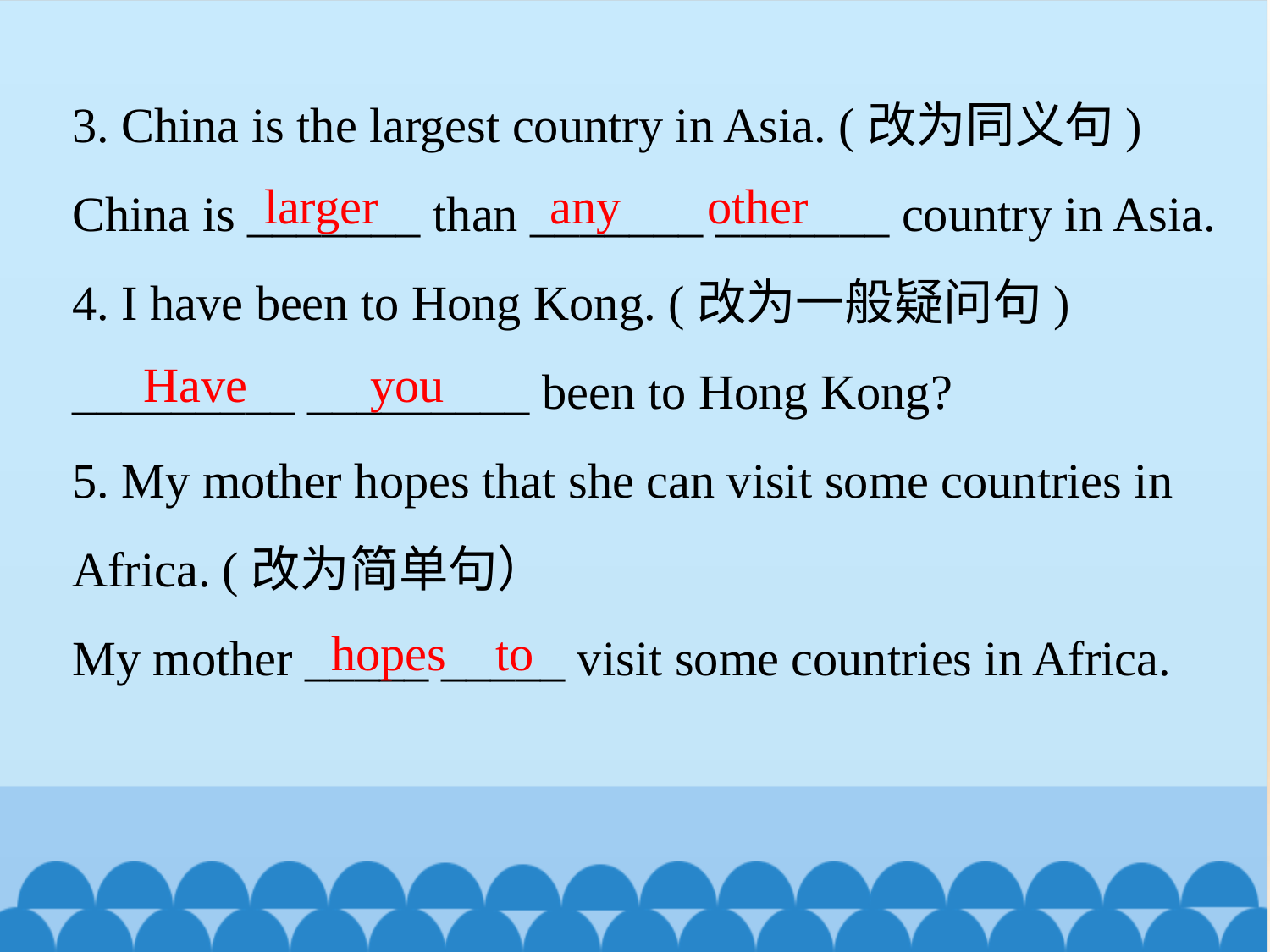

3. China is the largest country in Asia. (改为同义句)
China is _______ than _______ _______ country in Asia.
4. I have been to Hong Kong. (改为一般疑问句)
_________ _________ been to Hong Kong?
5. My mother hopes that she can visit some countries in Africa. (改为简单句）
My mother _____ _____ visit some countries in Africa.
larger              any       other
Have          you
hopes    to